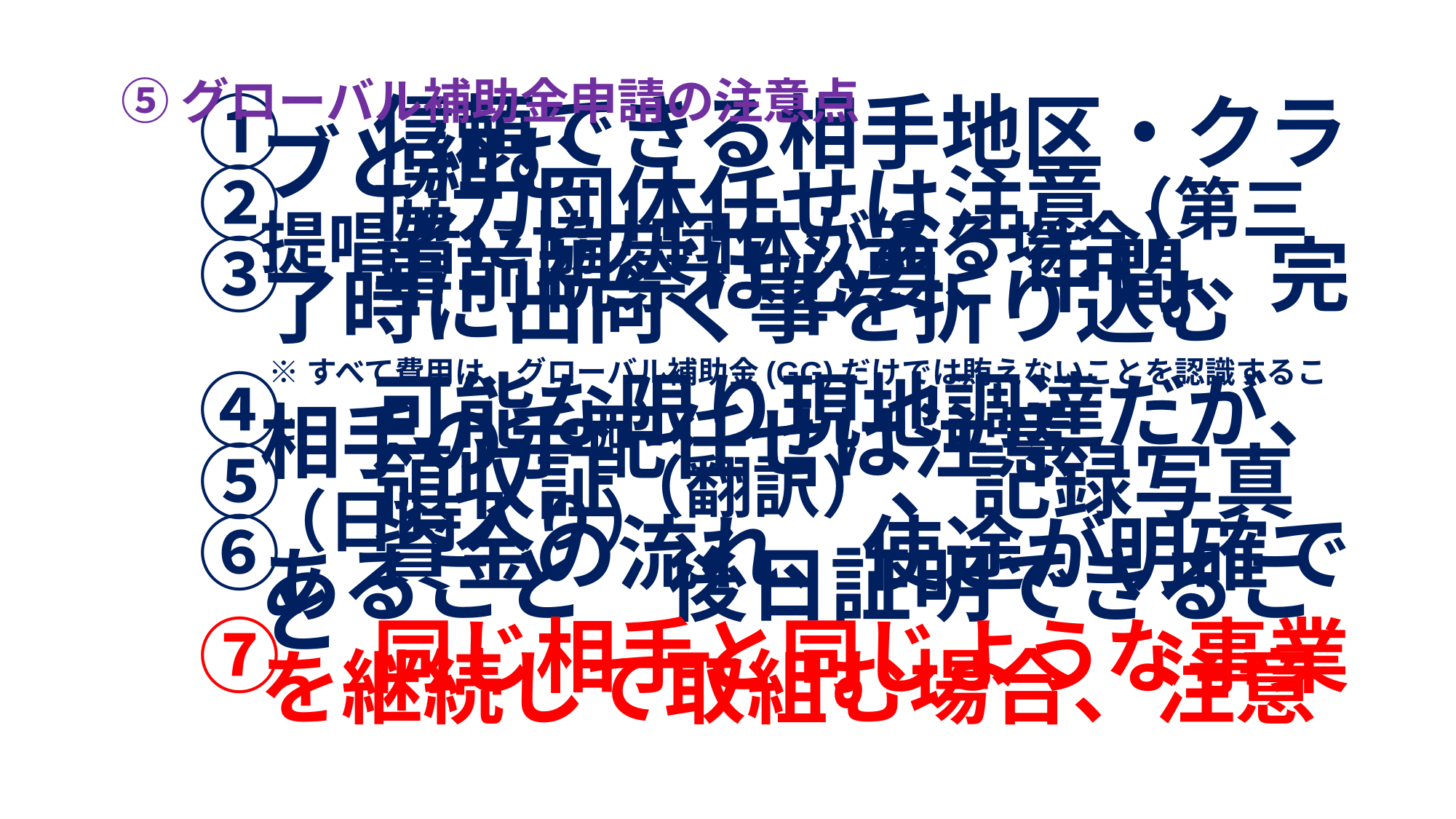

⑤グローバル補助金申請の注意点
①　信頼できる相手地区・クラブと組む
②　協力団体任せは注意（第三提唱者に協力団体がある場合）
③　事前視察は必要、中間、完了時に出向く事を折り込む

④　可能な限り現地調達だが、相手の手配任せは注意
⑤　領収証（翻訳）、記録写真（日時入り）
⑥　資金の流れ、使途が明確であること　後日証明できること
⑦　同じ相手と同じような事業を継続して取組む場合、注意
※すべて費用は、グローバル補助金(GG)だけでは賄えないことを認識すること